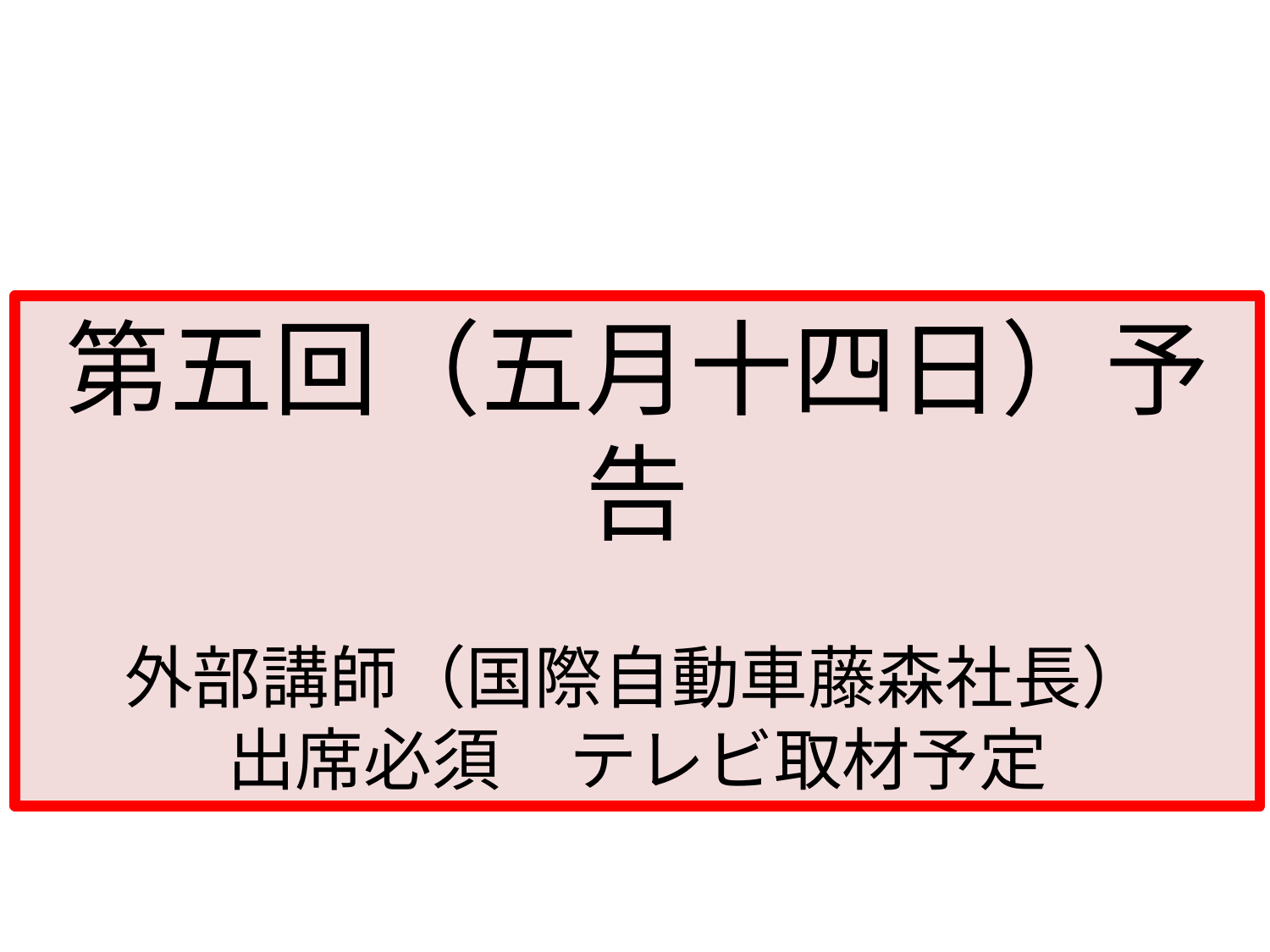

# 第五回（五月十四日）予告 外部講師（国際自動車藤森社長） 出席必須　テレビ取材予定